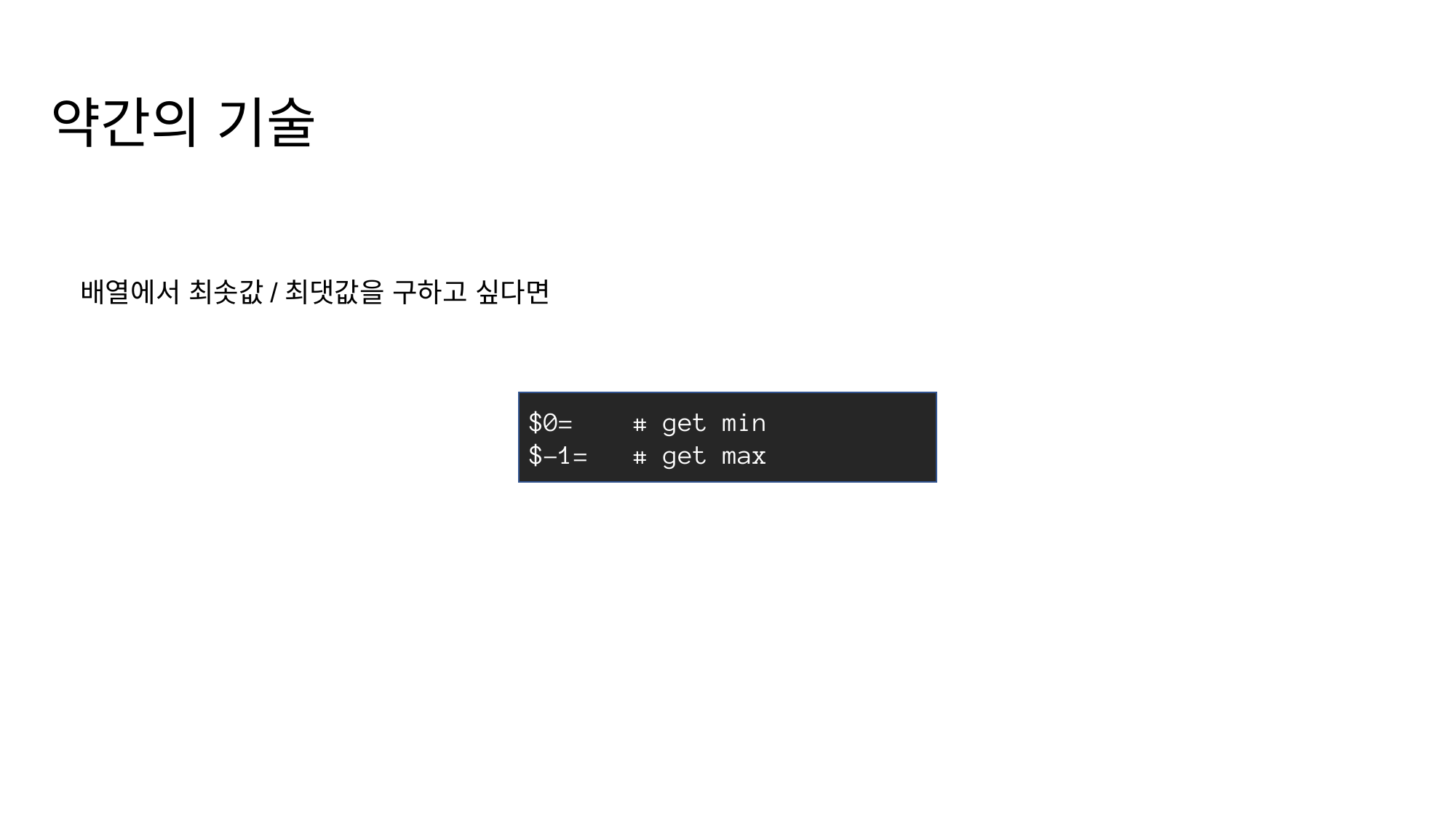

약간의 기술
배열에서 최솟값/최댓값을 구하고 싶다면
$0=    # get min
$-1=   # get max